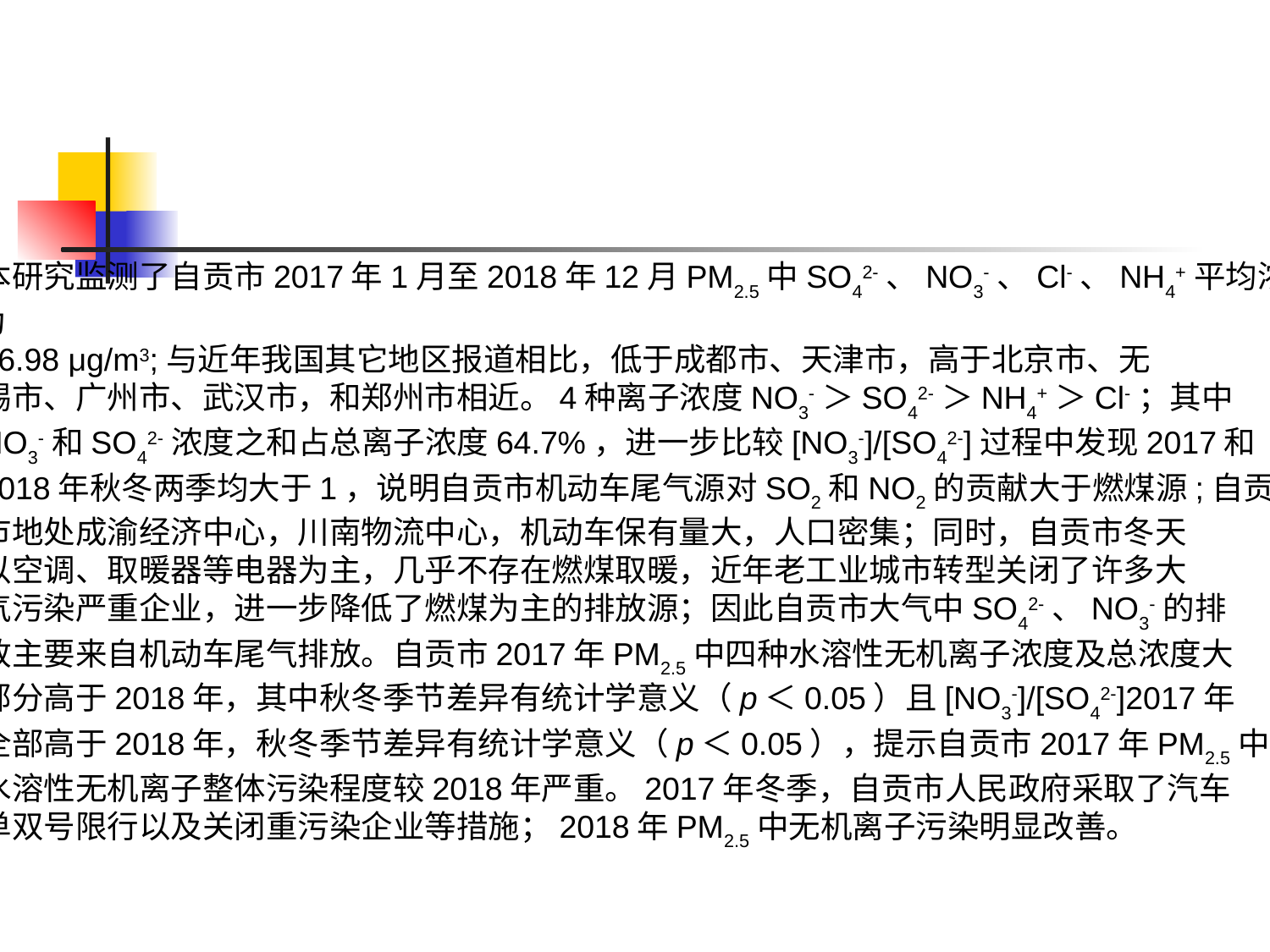

本研究监测了自贡市2017年1月至2018年12月PM2.5中SO42-、NO3-、Cl-、NH4+平均浓度为
46.98 μg/m3;与近年我国其它地区报道相比，低于成都市、天津市，高于北京市、无
锡市、广州市、武汉市，和郑州市相近。4种离子浓度NO3-＞SO42-＞NH4+＞Cl-；其中
NO3-和SO42-浓度之和占总离子浓度64.7%，进一步比较[NO3-]/[SO42-]过程中发现2017和
2018年秋冬两季均大于1，说明自贡市机动车尾气源对SO2和NO2的贡献大于燃煤源;自贡
市地处成渝经济中心，川南物流中心，机动车保有量大，人口密集；同时，自贡市冬天
以空调、取暖器等电器为主，几乎不存在燃煤取暖，近年老工业城市转型关闭了许多大
气污染严重企业，进一步降低了燃煤为主的排放源；因此自贡市大气中SO42-、NO3-的排
放主要来自机动车尾气排放。自贡市2017年PM2.5中四种水溶性无机离子浓度及总浓度大
部分高于2018年，其中秋冬季节差异有统计学意义（p＜0.05）且[NO3-]/[SO42-]2017年
全部高于2018年，秋冬季节差异有统计学意义（p＜0.05），提示自贡市2017年PM2.5中
水溶性无机离子整体污染程度较2018年严重。2017年冬季，自贡市人民政府采取了汽车
单双号限行以及关闭重污染企业等措施；2018年PM2.5中无机离子污染明显改善。